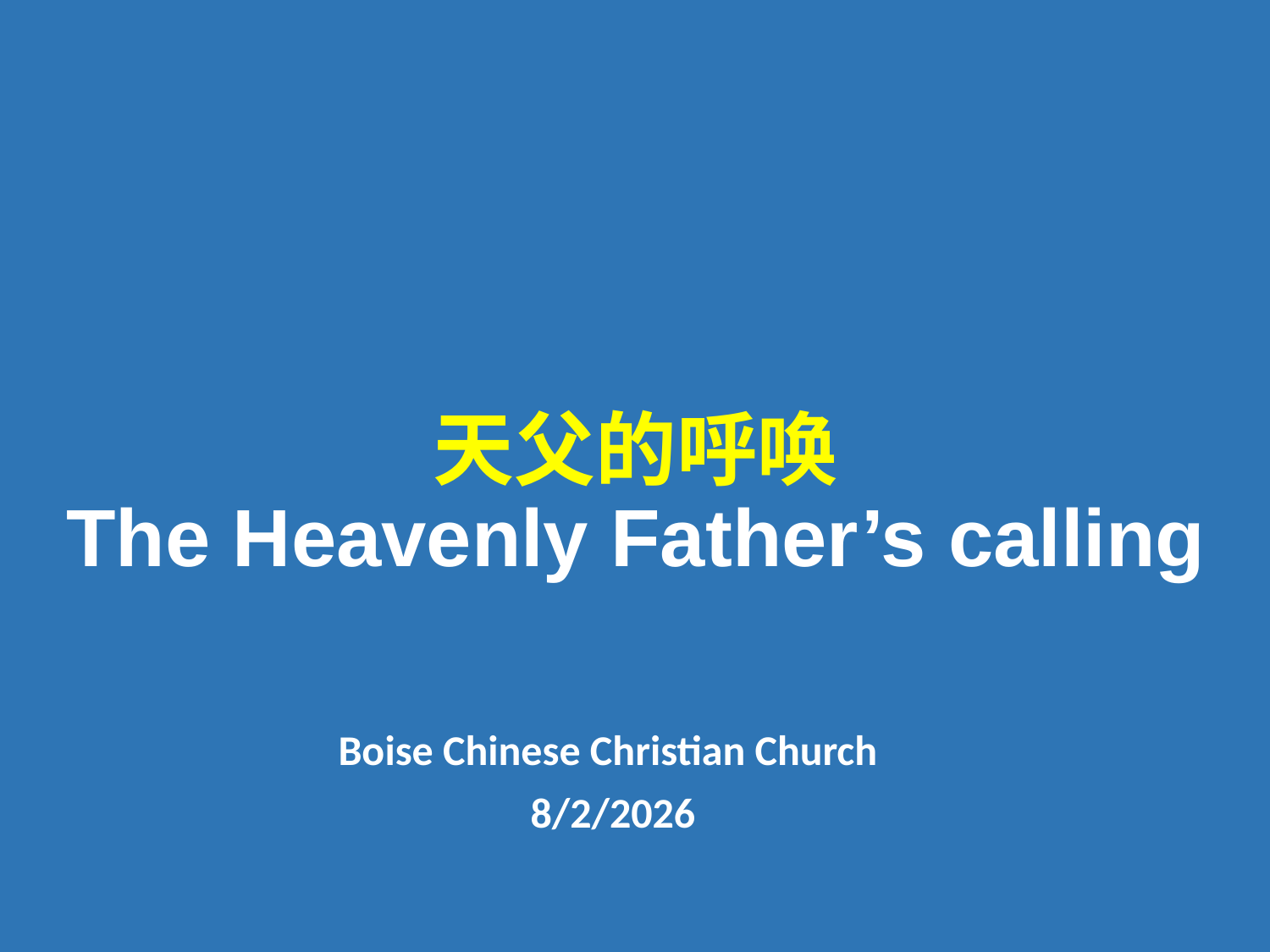

# 天父的呼唤 The Heavenly Father’s calling
Boise Chinese Christian Church
8/2/2026